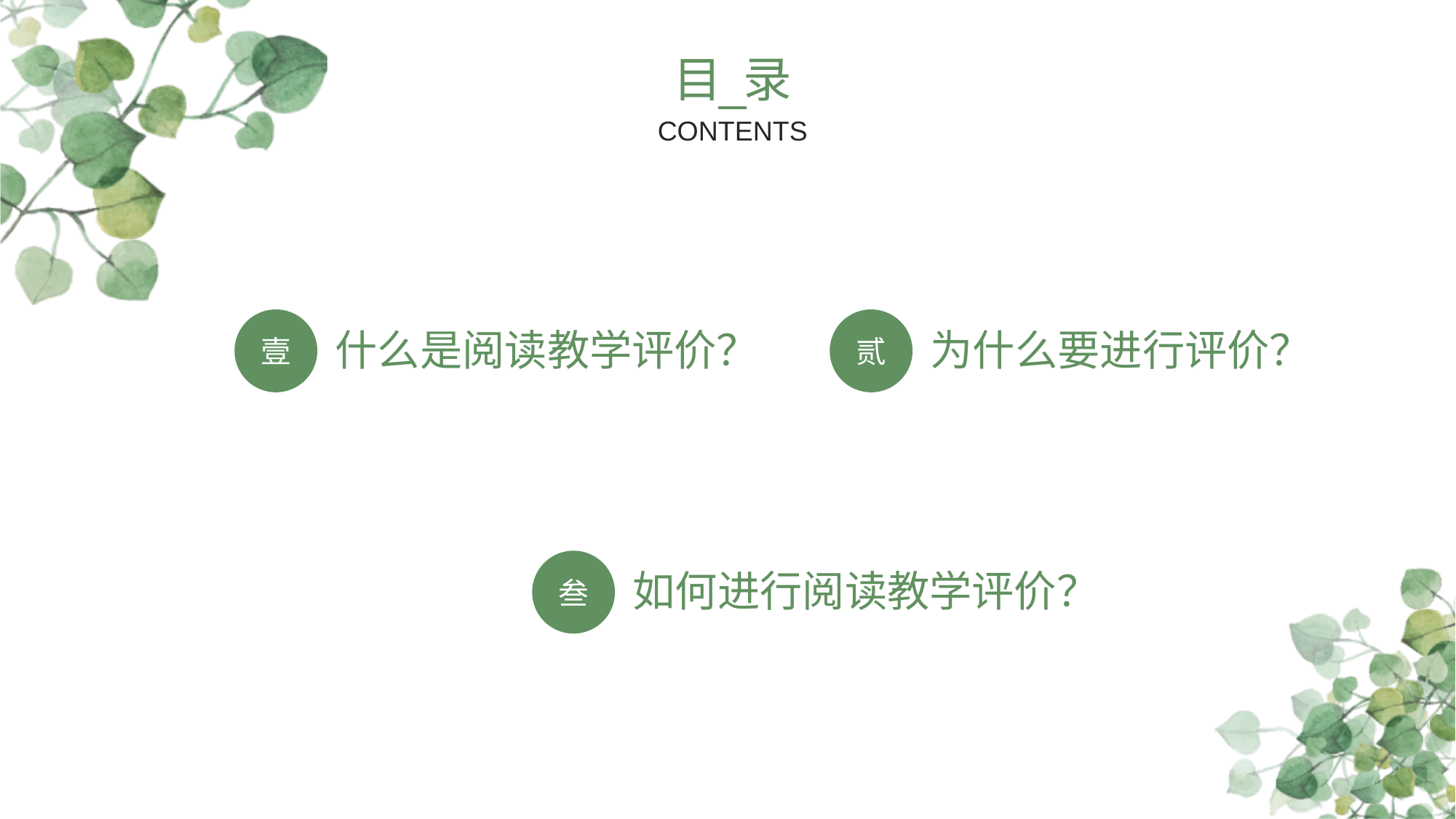

目  录
CONTENTS
壹
贰
什么是阅读教学评价？
为什么要进行评价？
叁
如何进行阅读教学评价？